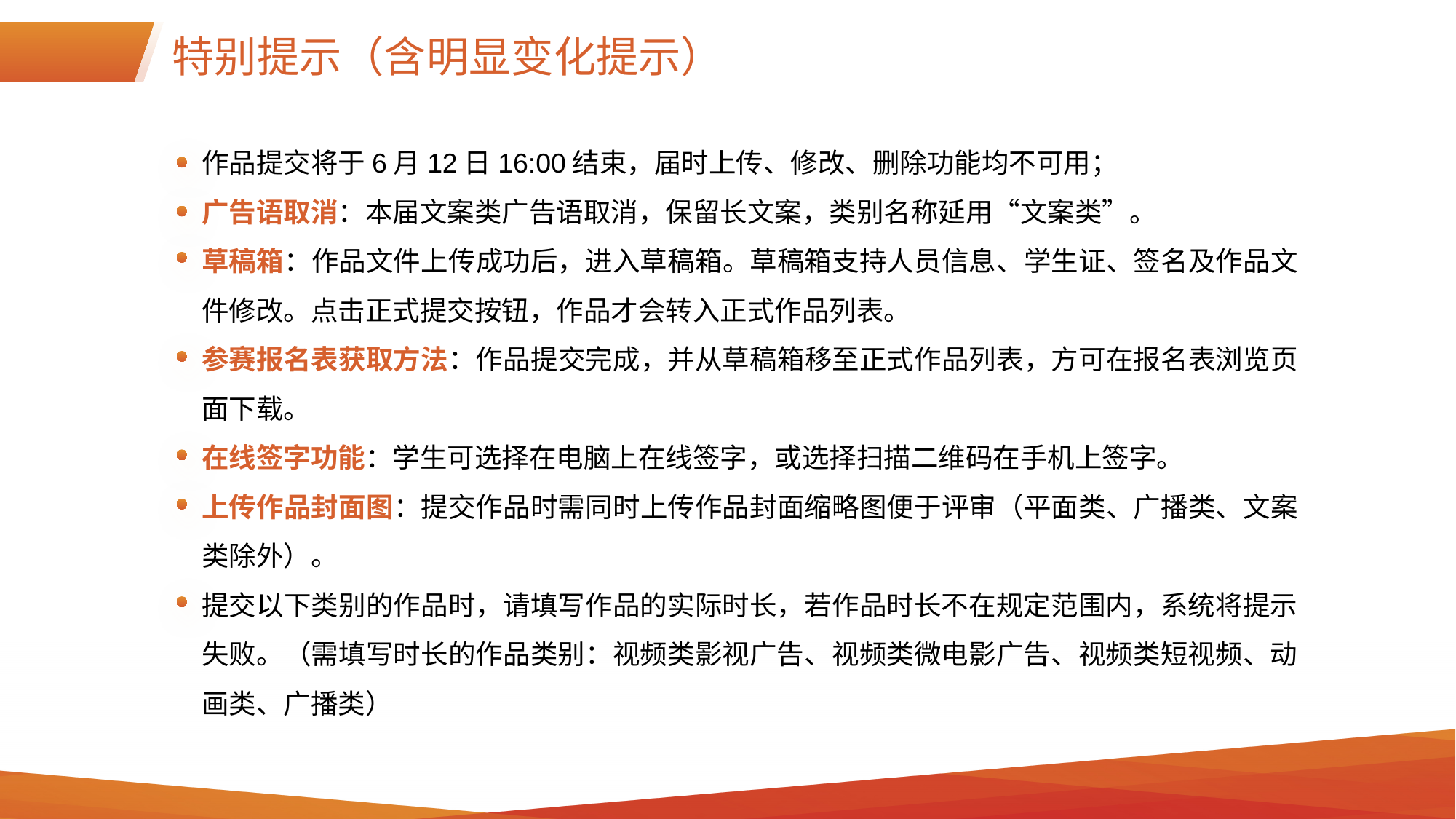

特别提示（含明显变化提示）
作品提交将于6月12日16:00结束，届时上传、修改、删除功能均不可用；
广告语取消：本届文案类广告语取消，保留长文案，类别名称延用“文案类”。
草稿箱：作品文件上传成功后，进入草稿箱。草稿箱支持人员信息、学生证、签名及作品文件修改。点击正式提交按钮，作品才会转入正式作品列表。
参赛报名表获取方法：作品提交完成，并从草稿箱移至正式作品列表，方可在报名表浏览页面下载。
在线签字功能：学生可选择在电脑上在线签字，或选择扫描二维码在手机上签字。
上传作品封面图：提交作品时需同时上传作品封面缩略图便于评审（平面类、广播类、文案类除外）。
提交以下类别的作品时，请填写作品的实际时长，若作品时长不在规定范围内，系统将提示失败。（需填写时长的作品类别：视频类影视广告、视频类微电影广告、视频类短视频、动画类、广播类）